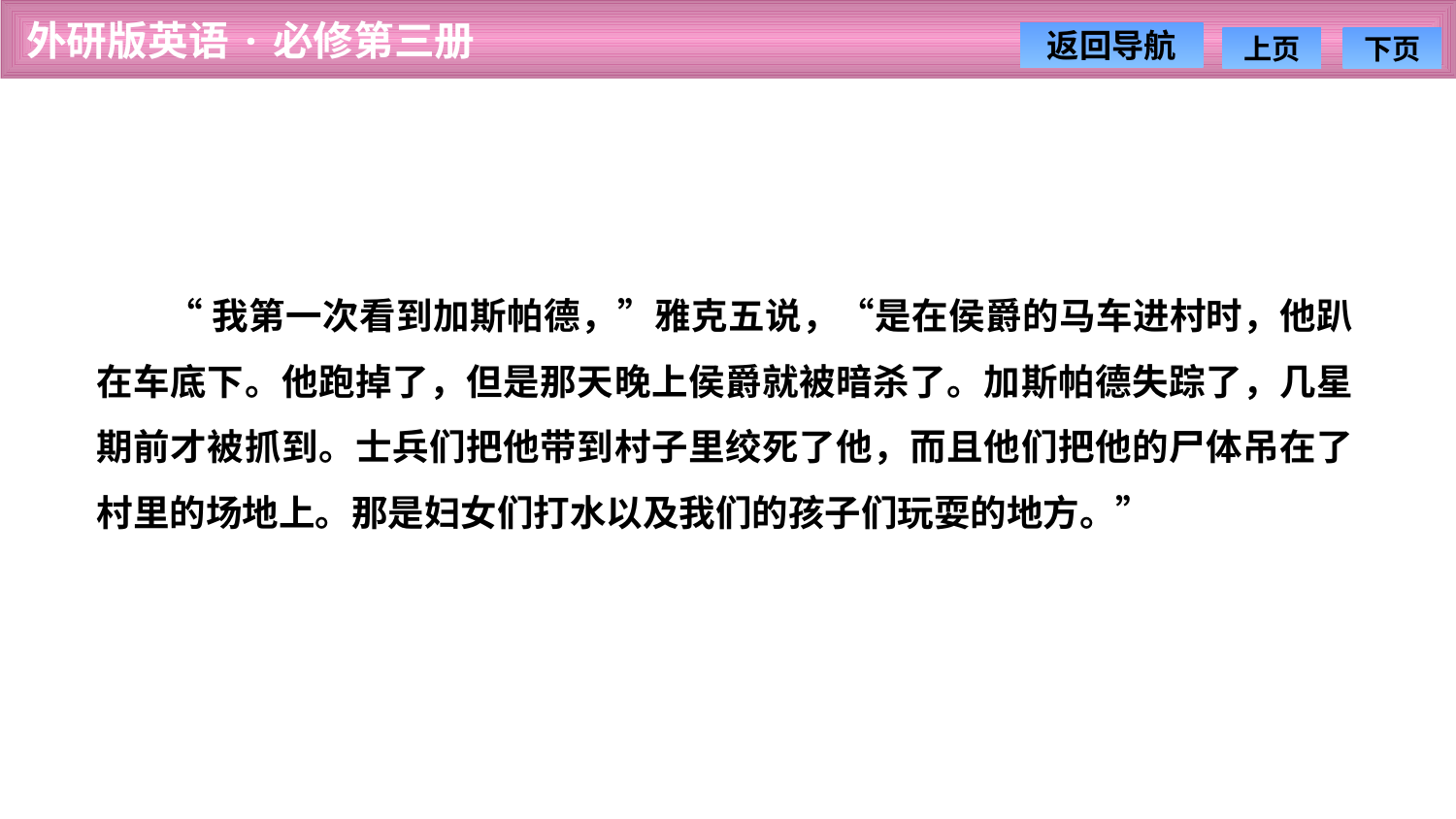

“我第一次看到加斯帕德，”雅克五说，“是在侯爵的马车进村时，他趴在车底下。他跑掉了，但是那天晚上侯爵就被暗杀了。加斯帕德失踪了，几星期前才被抓到。士兵们把他带到村子里绞死了他，而且他们把他的尸体吊在了村里的场地上。那是妇女们打水以及我们的孩子们玩耍的地方。”